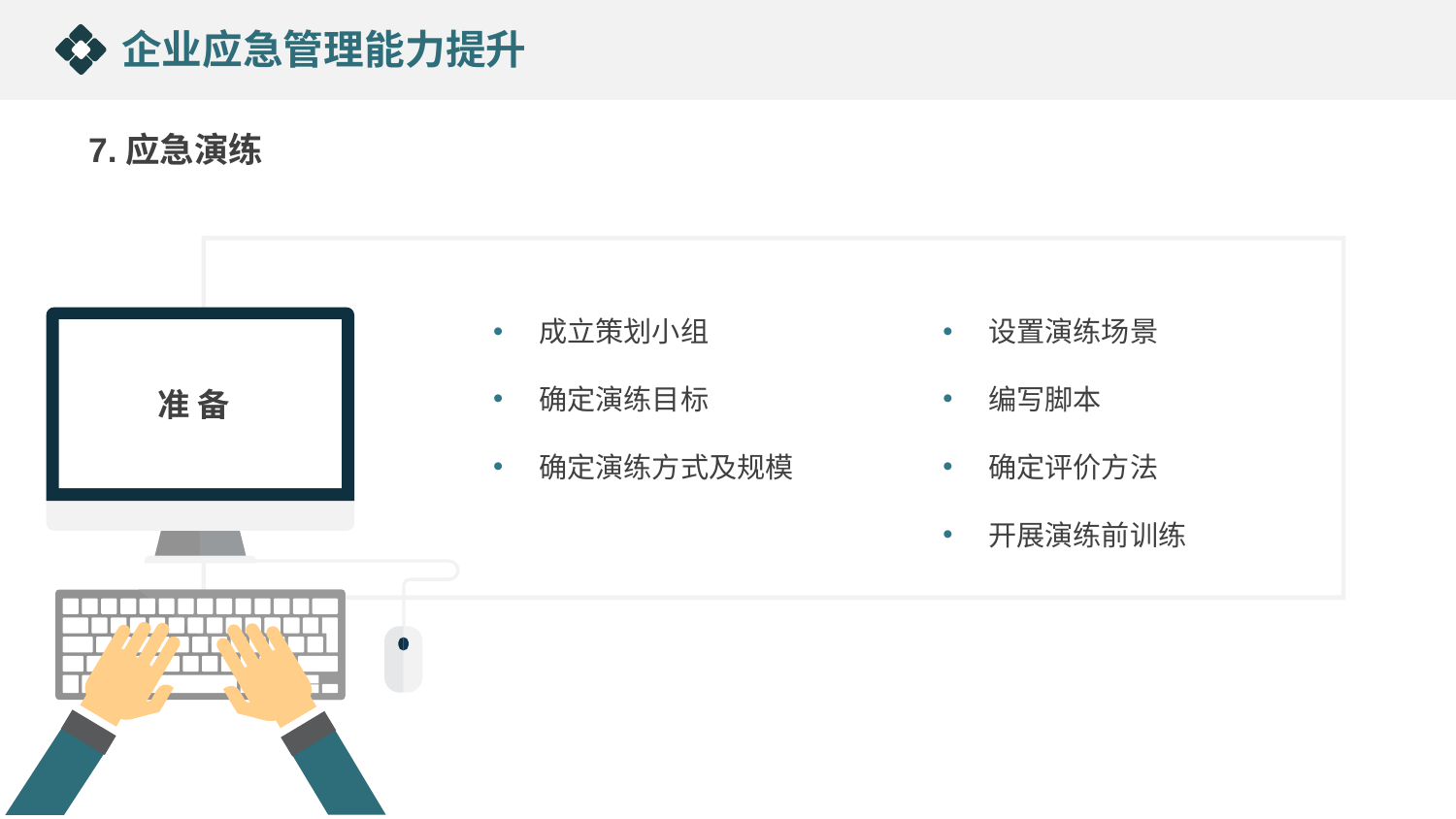

企业应急管理能力提升
7.应急演练

成立策划小组
确定演练目标
确定演练方式及规模
设置演练场景
编写脚本
确定评价方法
开展演练前训练
准 备